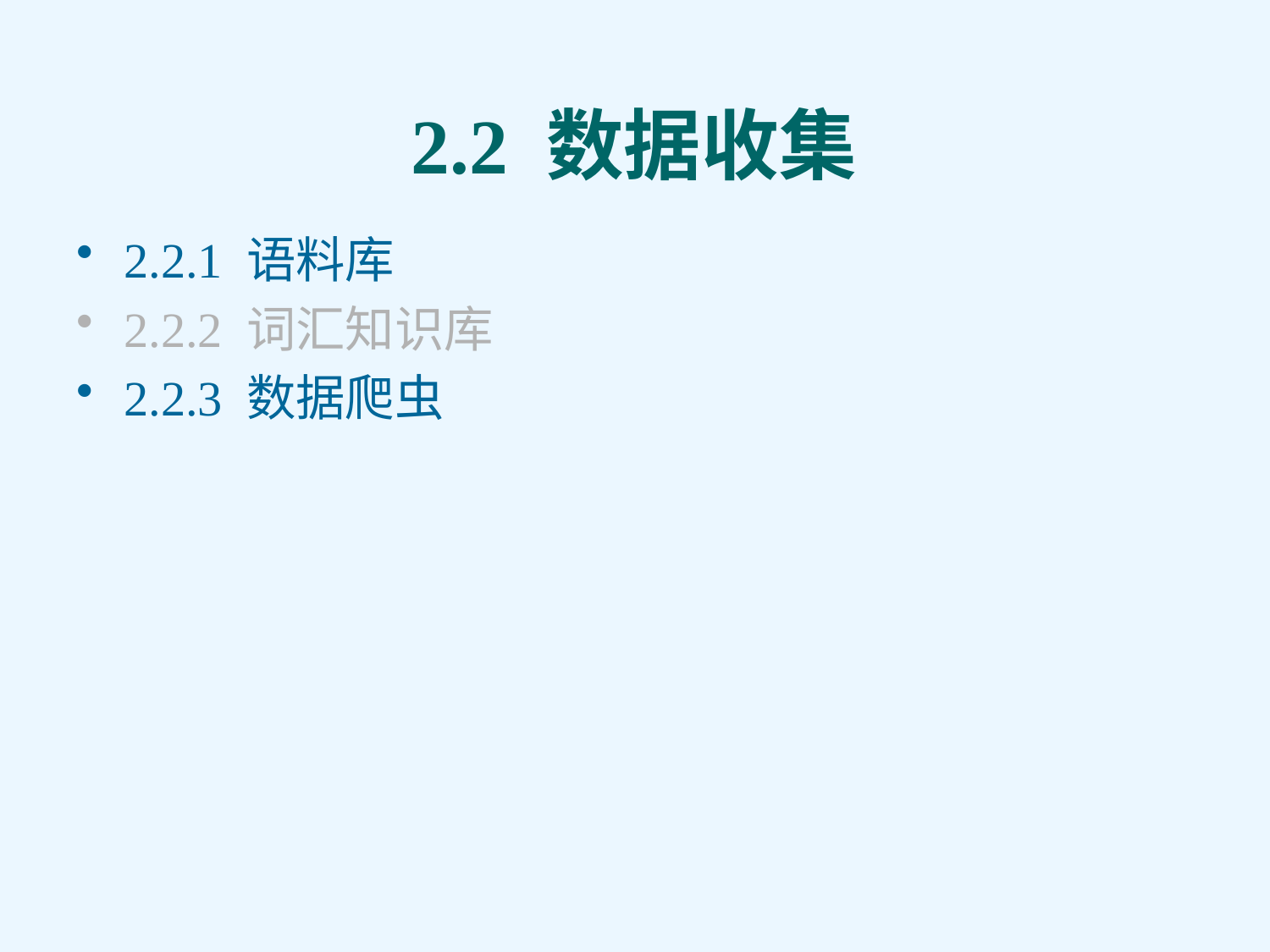

# 2.2 数据收集
2.2.1 语料库
2.2.2 词汇知识库
2.2.3 数据爬虫